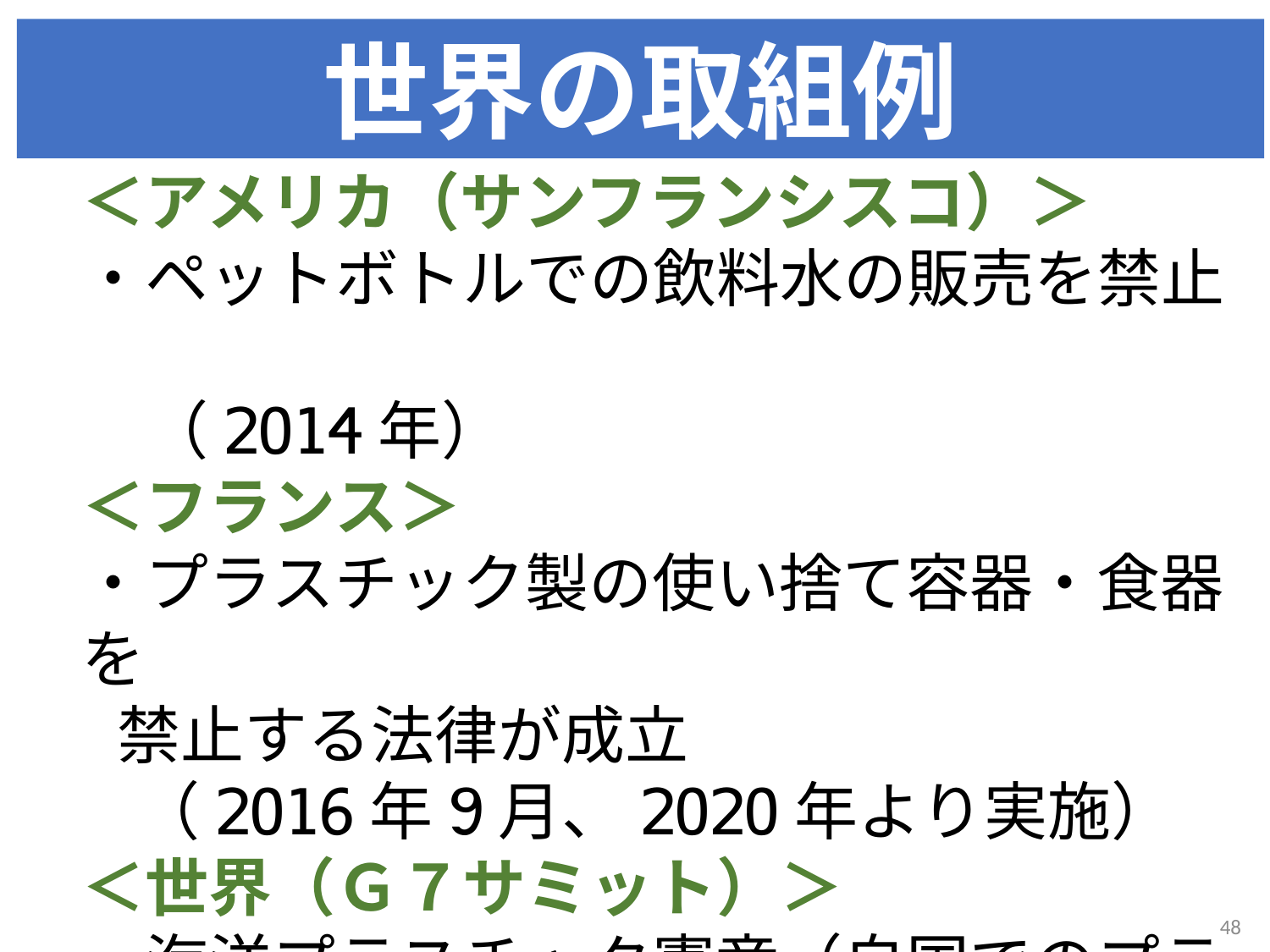

世界の取組例

＜アメリカ（サンフランシスコ）＞
・ペットボトルでの飲料水の販売を禁止
　（2014年）
＜フランス＞
・プラスチック製の使い捨て容器・食器を
 禁止する法律が成立
  （2016年9月、2020年より実施）
＜世界（Ｇ７サミット）＞
・海洋プラスチック憲章（自国でのプラス
  チック規制強化を進める）
48